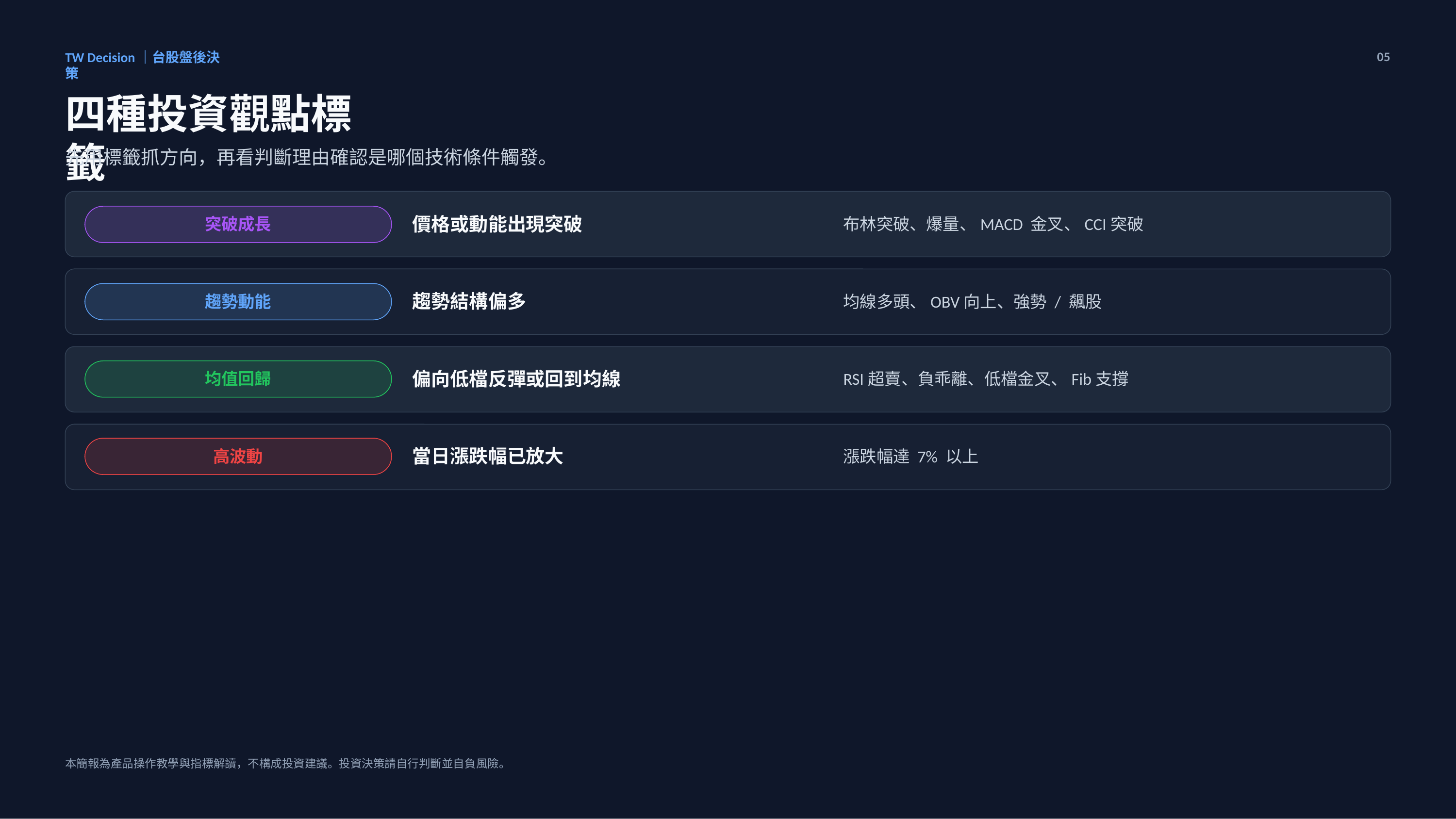

TW Decision｜台股盤後決策
05
四種投資觀點標籤
先用標籤抓方向，再看判斷理由確認是哪個技術條件觸發。

價格或動能出現突破
突破成長
布林突破、爆量、MACD 金叉、CCI突破

趨勢結構偏多
趨勢動能
均線多頭、OBV向上、強勢 / 飆股

偏向低檔反彈或回到均線
均值回歸
RSI超賣、負乖離、低檔金叉、Fib支撐

當日漲跌幅已放大
高波動
漲跌幅達 7% 以上
本簡報為產品操作教學與指標解讀，不構成投資建議。投資決策請自行判斷並自負風險。